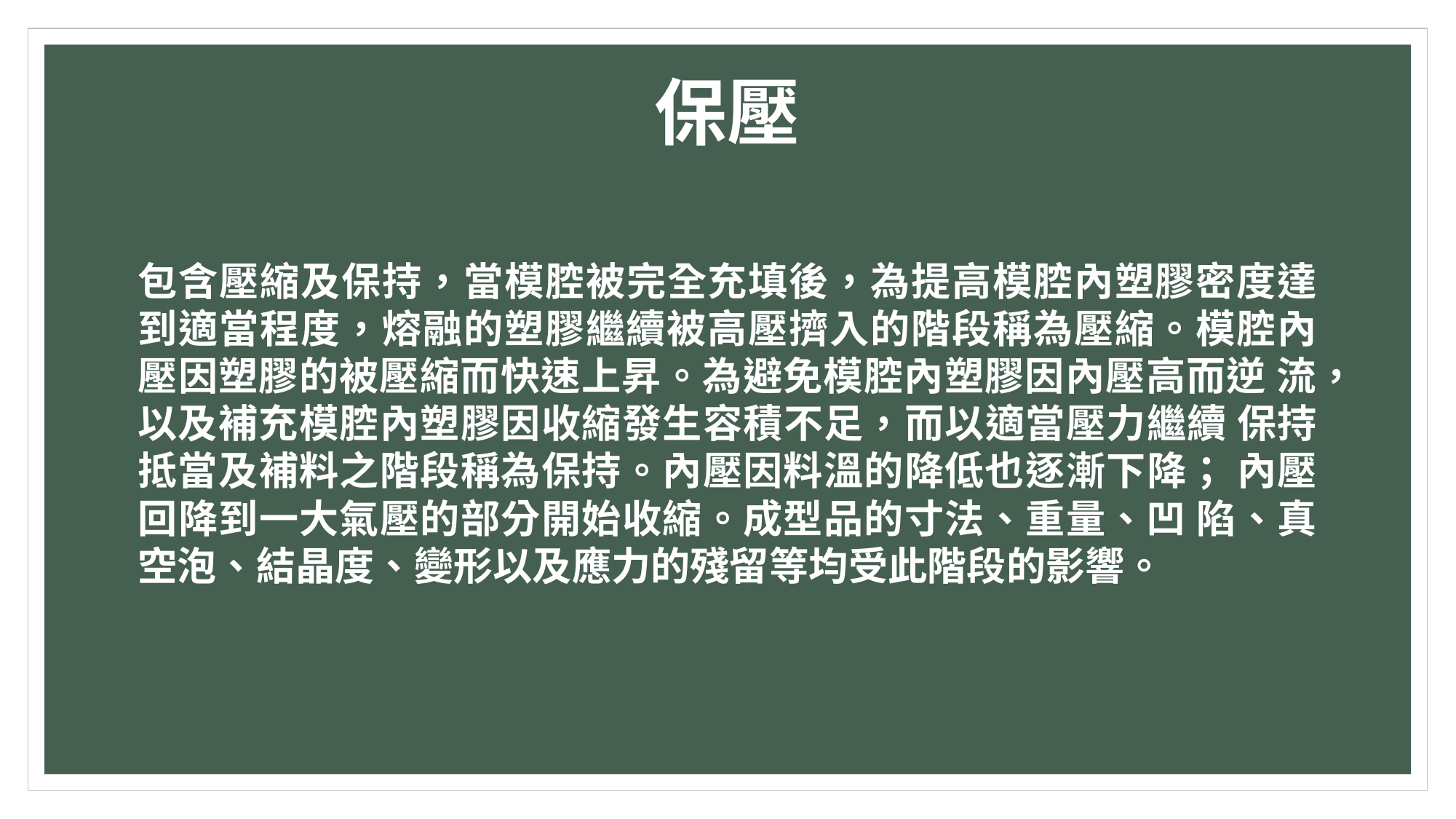

保壓
包含壓縮及保持，當模腔被完全充填後，為提高模腔內塑膠密度達 到適當程度，熔融的塑膠繼續被高壓擠入的階段稱為壓縮。模腔內 壓因塑膠的被壓縮而快速上昇。為避免模腔內塑膠因內壓高而逆 流，以及補充模腔內塑膠因收縮發生容積不足，而以適當壓力繼續 保持抵當及補料之階段稱為保持。內壓因料溫的降低也逐漸下降； 內壓回降到一大氣壓的部分開始收縮。成型品的寸法、重量、凹 陷、真空泡、結晶度、變形以及應力的殘留等均受此階段的影響。